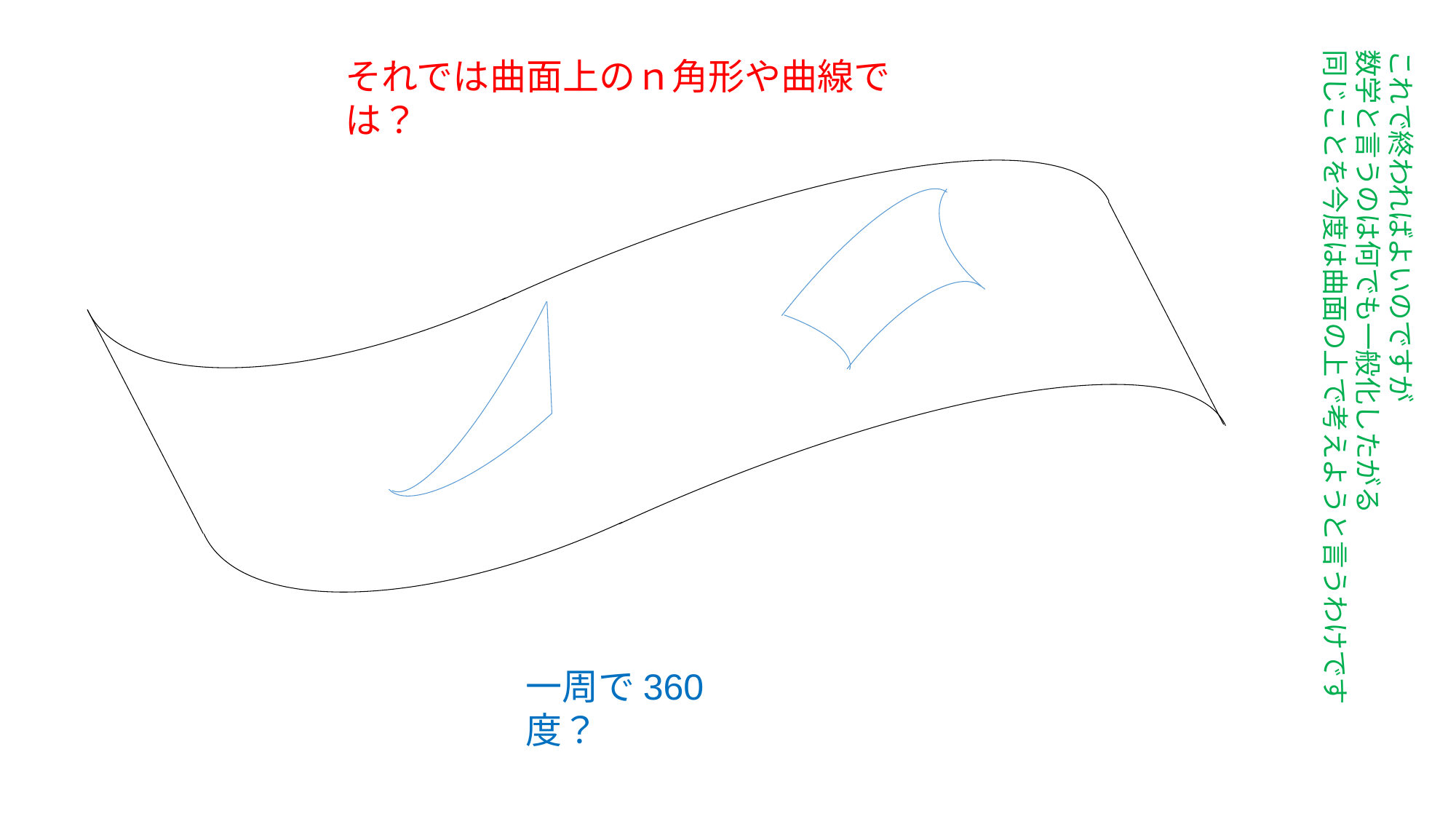

これで終わればよいのですが
数学と言うのは何でも一般化したがる
同じことを今度は曲面の上で考えようと言うわけです
それでは曲面上のｎ角形や曲線では？

一周で360度？